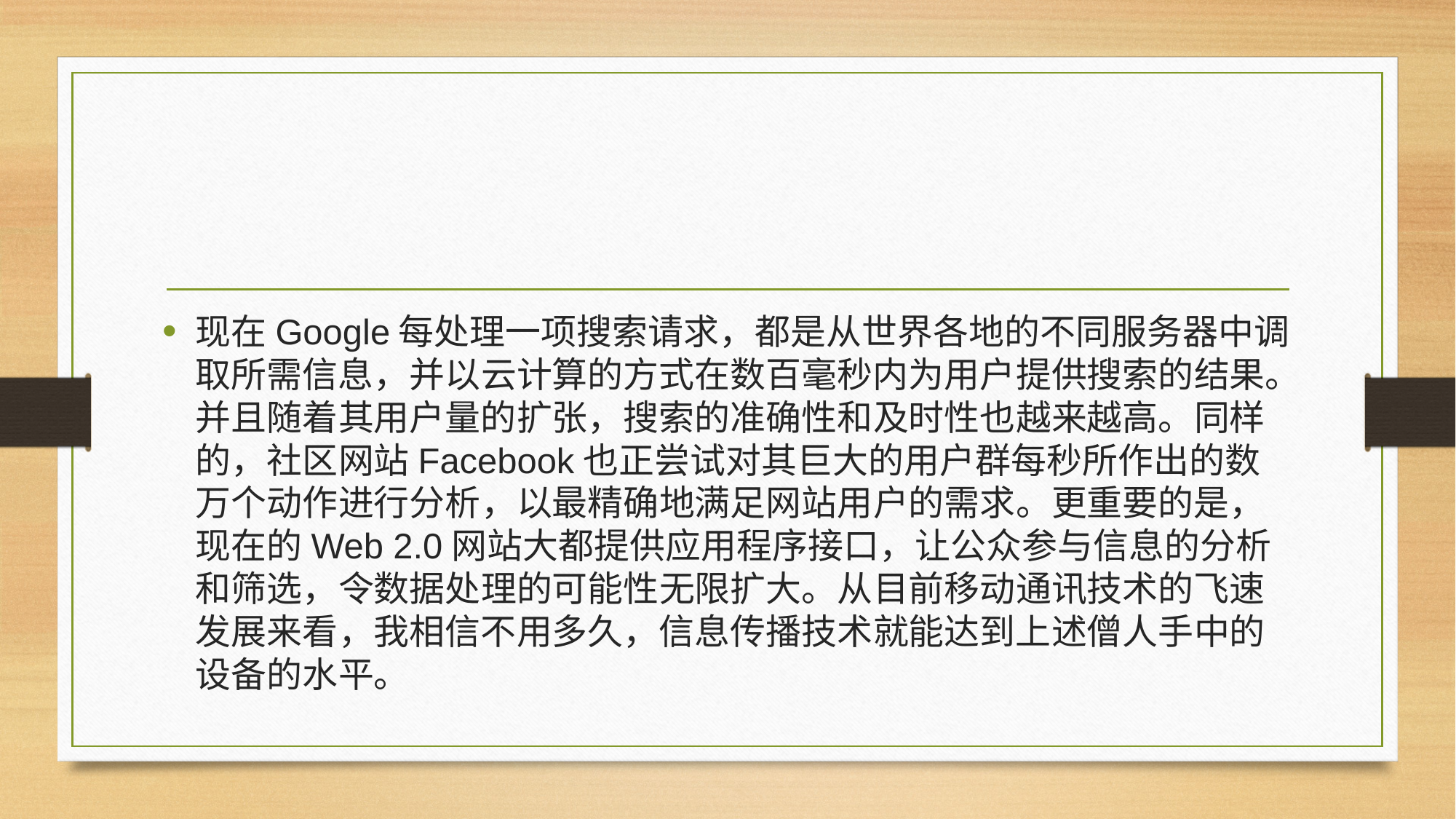

#
现在Google每处理一项搜索请求，都是从世界各地的不同服务器中调取所需信息，并以云计算的方式在数百毫秒内为用户提供搜索的结果。并且随着其用户量的扩张，搜索的准确性和及时性也越来越高。同样的，社区网站Facebook也正尝试对其巨大的用户群每秒所作出的数万个动作进行分析，以最精确地满足网站用户的需求。更重要的是，现在的Web 2.0网站大都提供应用程序接口，让公众参与信息的分析和筛选，令数据处理的可能性无限扩大。从目前移动通讯技术的飞速发展来看，我相信不用多久，信息传播技术就能达到上述僧人手中的设备的水平。